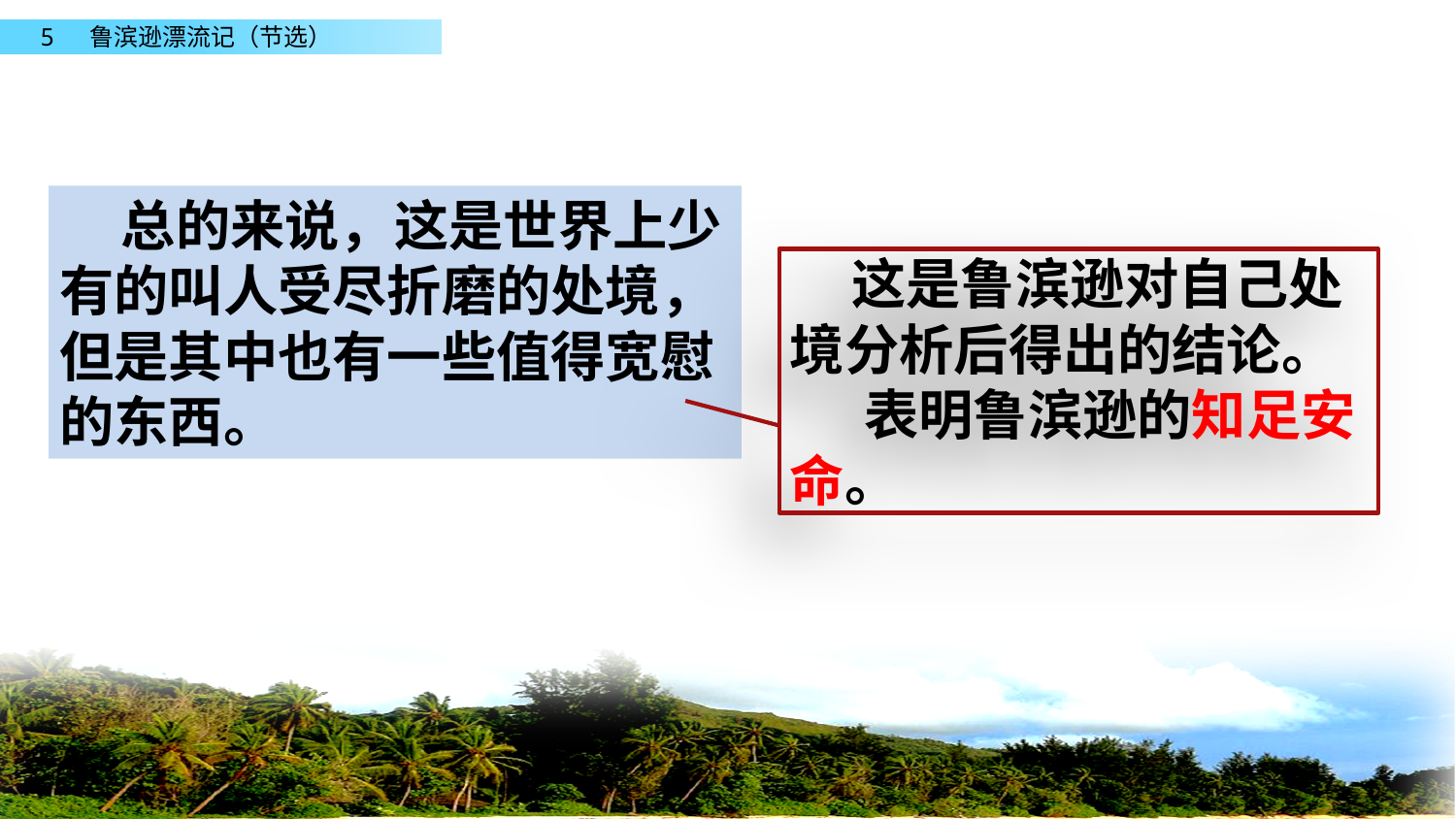

总的来说，这是世界上少有的叫人受尽折磨的处境，但是其中也有一些值得宽慰的东西。
    这是鲁滨逊对自己处境分析后得出的结论。         表明鲁滨逊的知足安命。